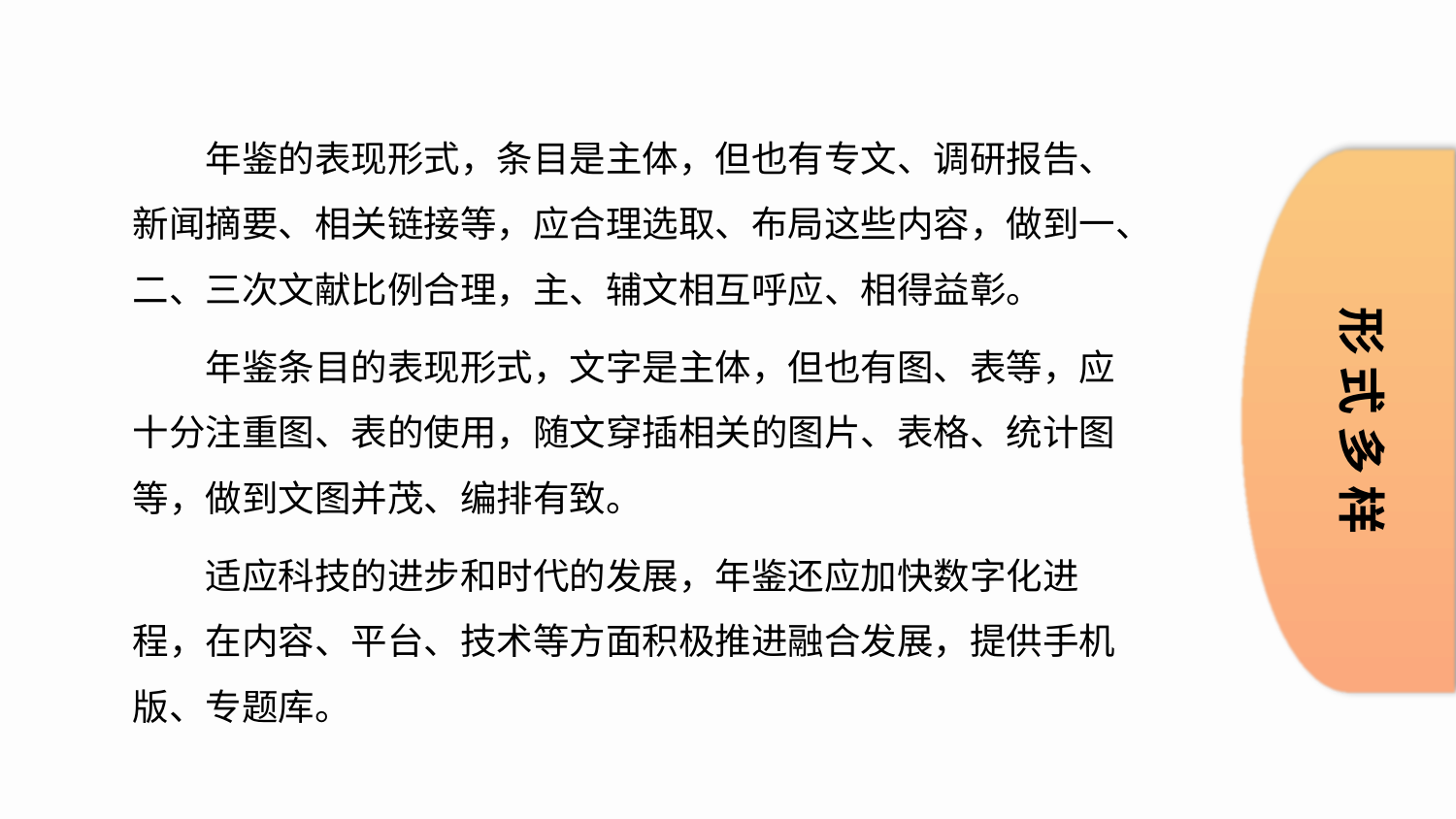

年鉴的表现形式，条目是主体，但也有专文、调研报告、新闻摘要、相关链接等，应合理选取、布局这些内容，做到一、二、三次文献比例合理，主、辅文相互呼应、相得益彰。
年鉴条目的表现形式，文字是主体，但也有图、表等，应十分注重图、表的使用，随文穿插相关的图片、表格、统计图等，做到文图并茂、编排有致。
适应科技的进步和时代的发展，年鉴还应加快数字化进程，在内容、平台、技术等方面积极推进融合发展，提供手机版、专题库。
形 式 多 样